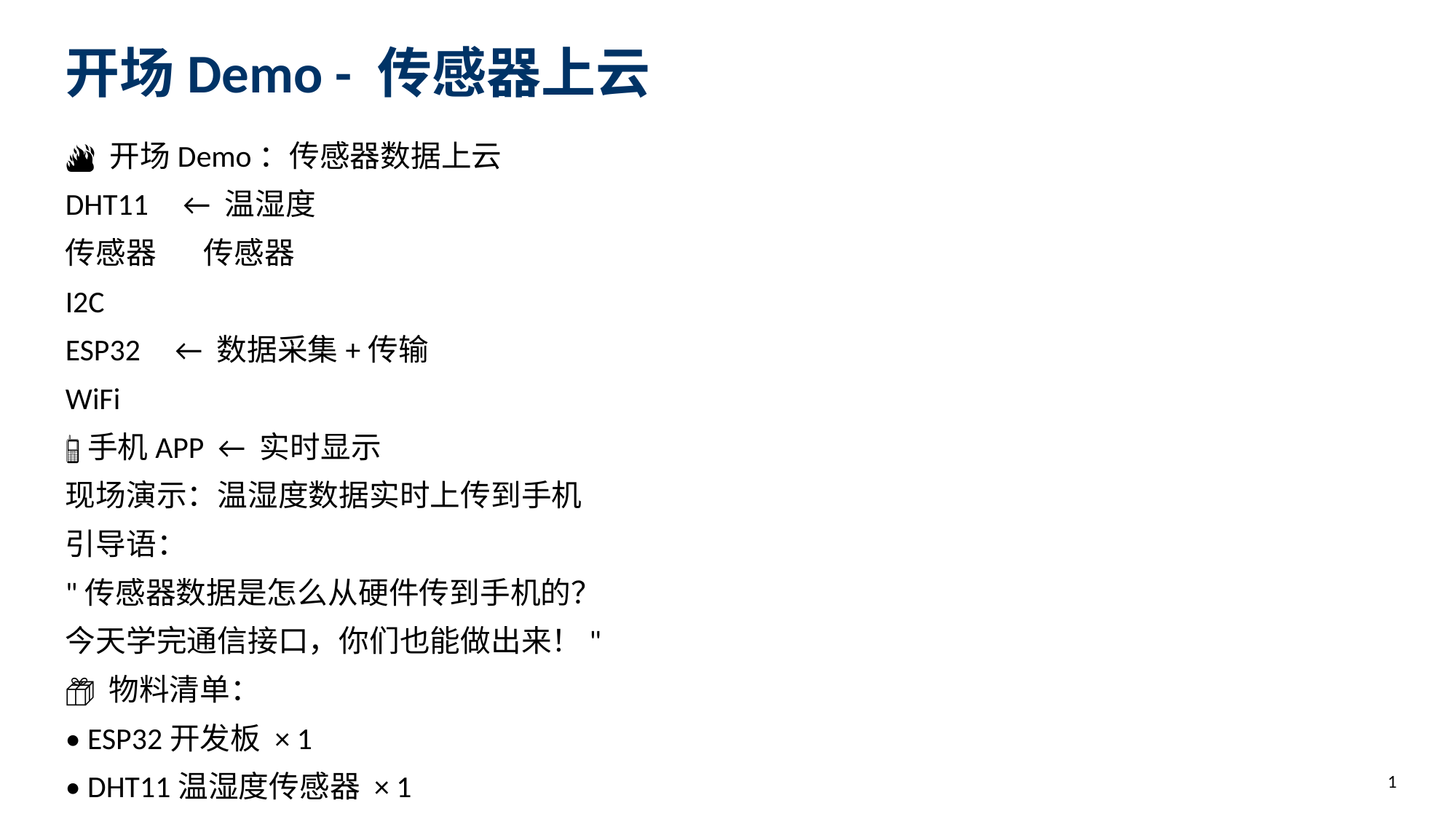

开场Demo - 传感器上云
🔥 开场Demo：传感器数据上云
DHT11     ← 温湿度
传感器       传感器
I2C
ESP32     ← 数据采集+传输
WiFi
📱手机APP  ← 实时显示
现场演示：温湿度数据实时上传到手机
引导语：
"传感器数据是怎么从硬件传到手机的？
今天学完通信接口，你们也能做出来！"
📦 物料清单：
• ESP32开发板 × 1
• DHT11温湿度传感器 × 1
• 数据线
1